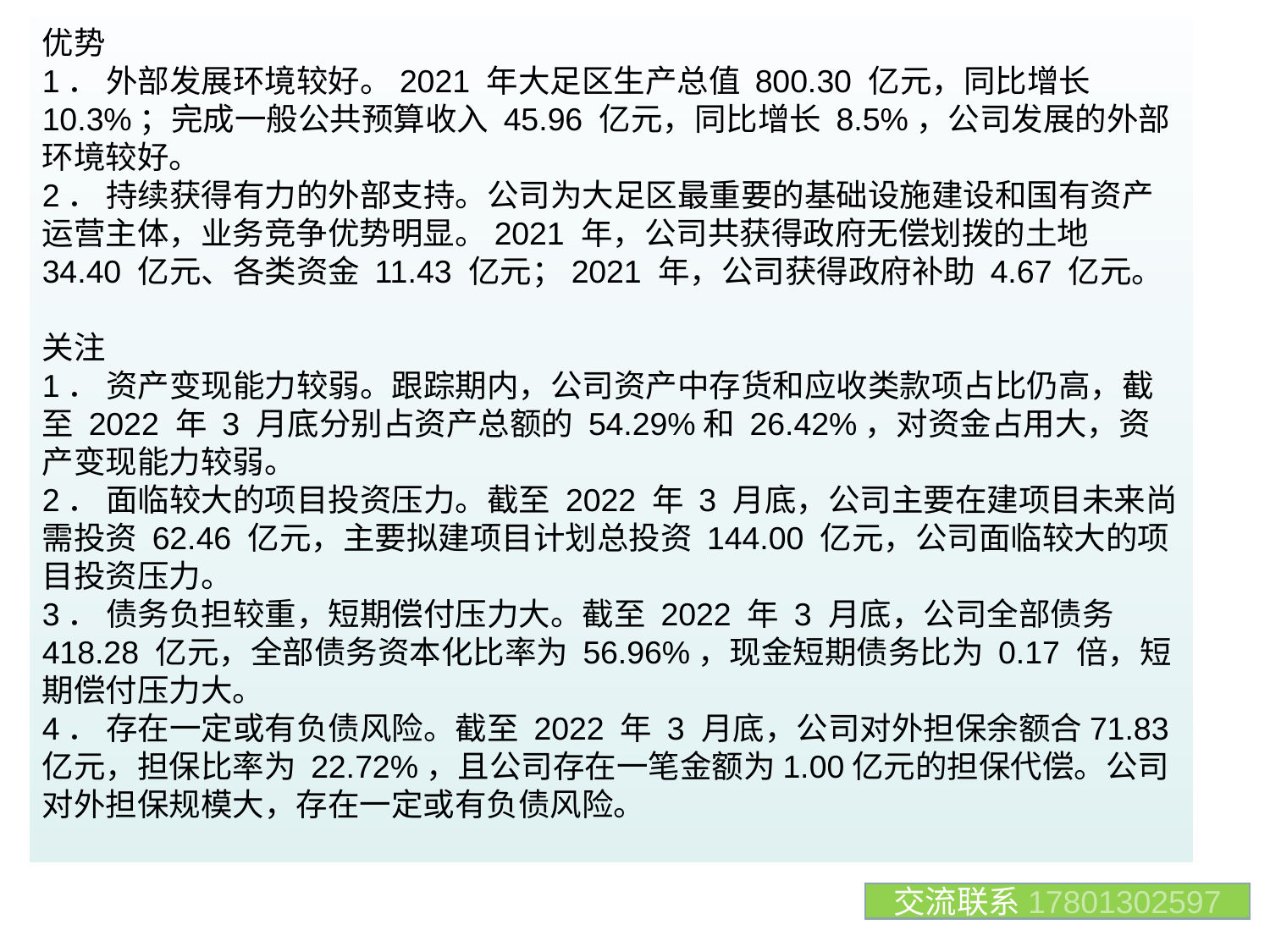

优势
1． 外部发展环境较好。2021 年大足区生产总值 800.30 亿元，同比增长 10.3%；完成一般公共预算收入 45.96 亿元，同比增长 8.5%，公司发展的外部环境较好。
2． 持续获得有力的外部支持。公司为大足区最重要的基础设施建设和国有资产运营主体，业务竞争优势明显。2021 年，公司共获得政府无偿划拨的土地 34.40 亿元、各类资金 11.43 亿元；2021 年，公司获得政府补助 4.67 亿元。

关注
1． 资产变现能力较弱。跟踪期内，公司资产中存货和应收类款项占比仍高，截至 2022 年 3 月底分别占资产总额的 54.29%和 26.42%，对资金占用大，资产变现能力较弱。
2． 面临较大的项目投资压力。截至 2022 年 3 月底，公司主要在建项目未来尚需投资 62.46 亿元，主要拟建项目计划总投资 144.00 亿元，公司面临较大的项目投资压力。
3． 债务负担较重，短期偿付压力大。截至 2022 年 3 月底，公司全部债务 418.28 亿元，全部债务资本化比率为 56.96%，现金短期债务比为 0.17 倍，短期偿付压力大。
4． 存在一定或有负债风险。截至 2022 年 3 月底，公司对外担保余额合71.83 亿元，担保比率为 22.72%，且公司存在一笔金额为1.00亿元的担保代偿。公司对外担保规模大，存在一定或有负债风险。